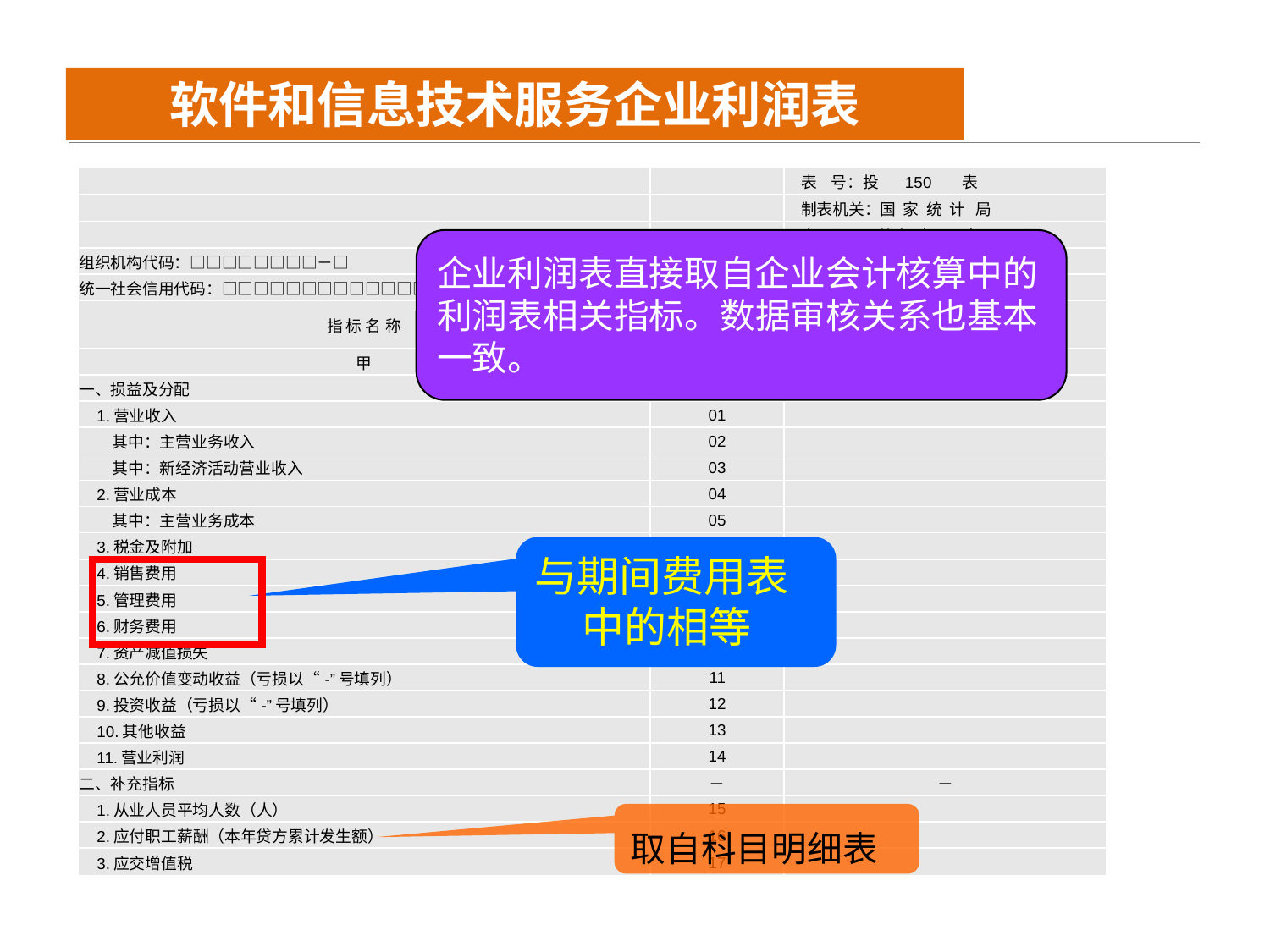

软件和信息技术服务企业利润表
|  |  | 表 号：投 150 表 |
| --- | --- | --- |
|  |  | 制表机关：国 家 统 计 局 |
|  |  | 文 号：国统字（2017）165号 |
| 组织机构代码：□□□□□□□□－□ |  | 有效期至：2018 年 8 月 |
| 统一社会信用代码：□□□□□□□□□□□□□□□□□□ | 2017年 | 计量单位：千 元（保留整数） |
| 指 标 名 称 | 代 码 | 金 额 |
| 甲 | 乙 | 1 |
| 一、损益及分配 | － | － |
| 1.营业收入 | 01 |  |
| 其中：主营业务收入 | 02 |  |
| 其中：新经济活动营业收入 | 03 |  |
| 2.营业成本 | 04 |  |
| 其中：主营业务成本 | 05 |  |
| 3.税金及附加 | 06 |  |
| 4.销售费用 | 07 |  |
| 5.管理费用 | 08 |  |
| 6.财务费用 | 09 |  |
| 7.资产减值损失 | 10 |  |
| 8.公允价值变动收益（亏损以“-”号填列） | 11 |  |
| 9.投资收益（亏损以“-”号填列） | 12 |  |
| 10.其他收益 | 13 |  |
| 11.营业利润 | 14 |  |
| 二、补充指标 | － | － |
| 1.从业人员平均人数（人） | 15 |  |
| 2.应付职工薪酬（本年贷方累计发生额） | 16 |  |
| 3.应交增值税 | 17 |  |
企业利润表直接取自企业会计核算中的利润表相关指标。数据审核关系也基本一致。
与期间费用表中的相等

取自科目明细表